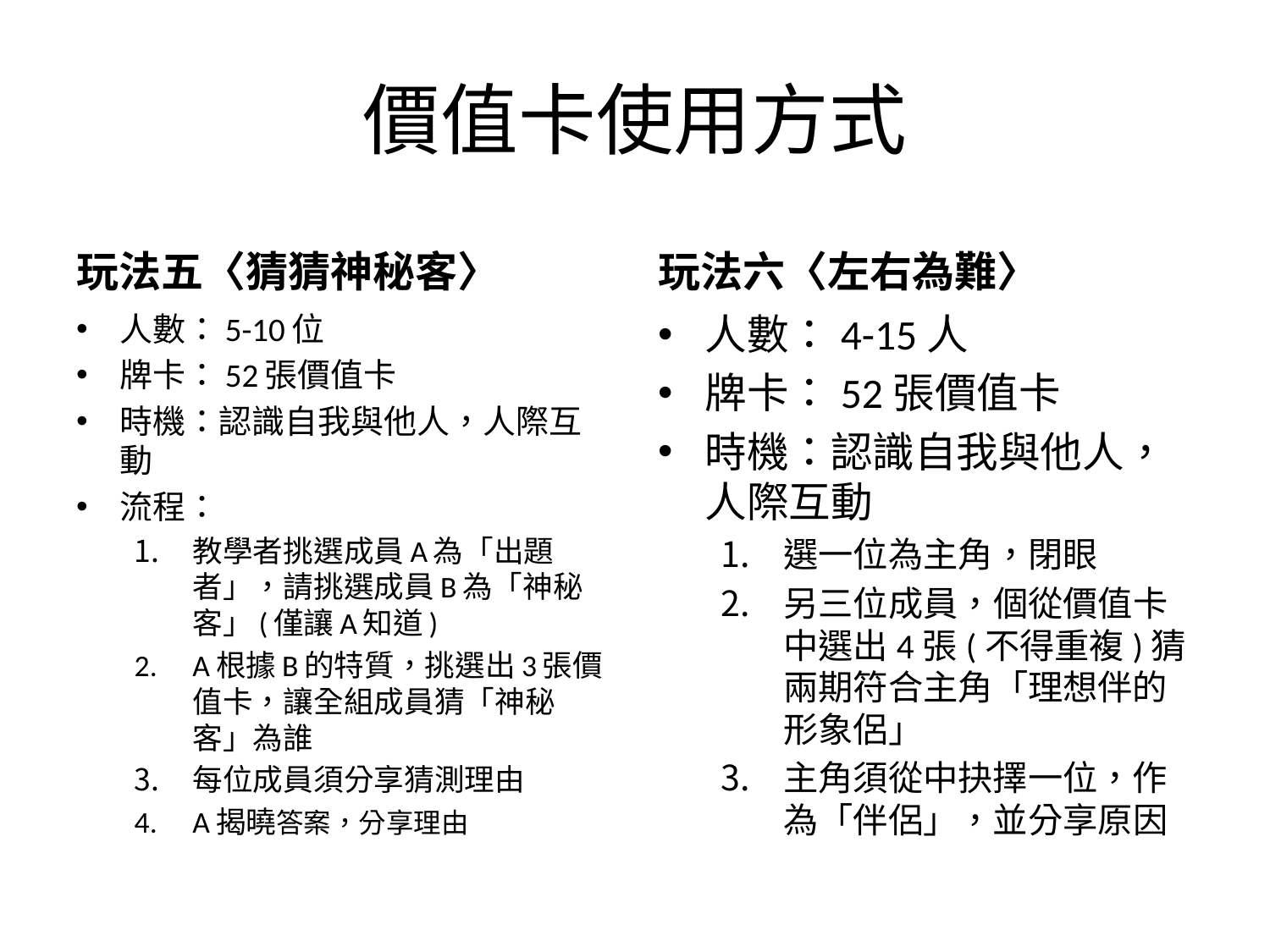

# 價值卡使用方式
玩法五〈猜猜神秘客〉
玩法六〈左右為難〉
人數：5-10位
牌卡：52張價值卡
時機：認識自我與他人，人際互動
流程：
教學者挑選成員A為「出題者」，請挑選成員B為「神秘客」(僅讓A知道)
A根據B的特質，挑選出3張價值卡，讓全組成員猜「神秘客」為誰
每位成員須分享猜測理由
A揭曉答案，分享理由
人數：4-15人
牌卡：52張價值卡
時機：認識自我與他人，人際互動
選一位為主角，閉眼
另三位成員，個從價值卡中選出4張(不得重複)猜兩期符合主角「理想伴的形象侶」
主角須從中抉擇一位，作為「伴侶」，並分享原因